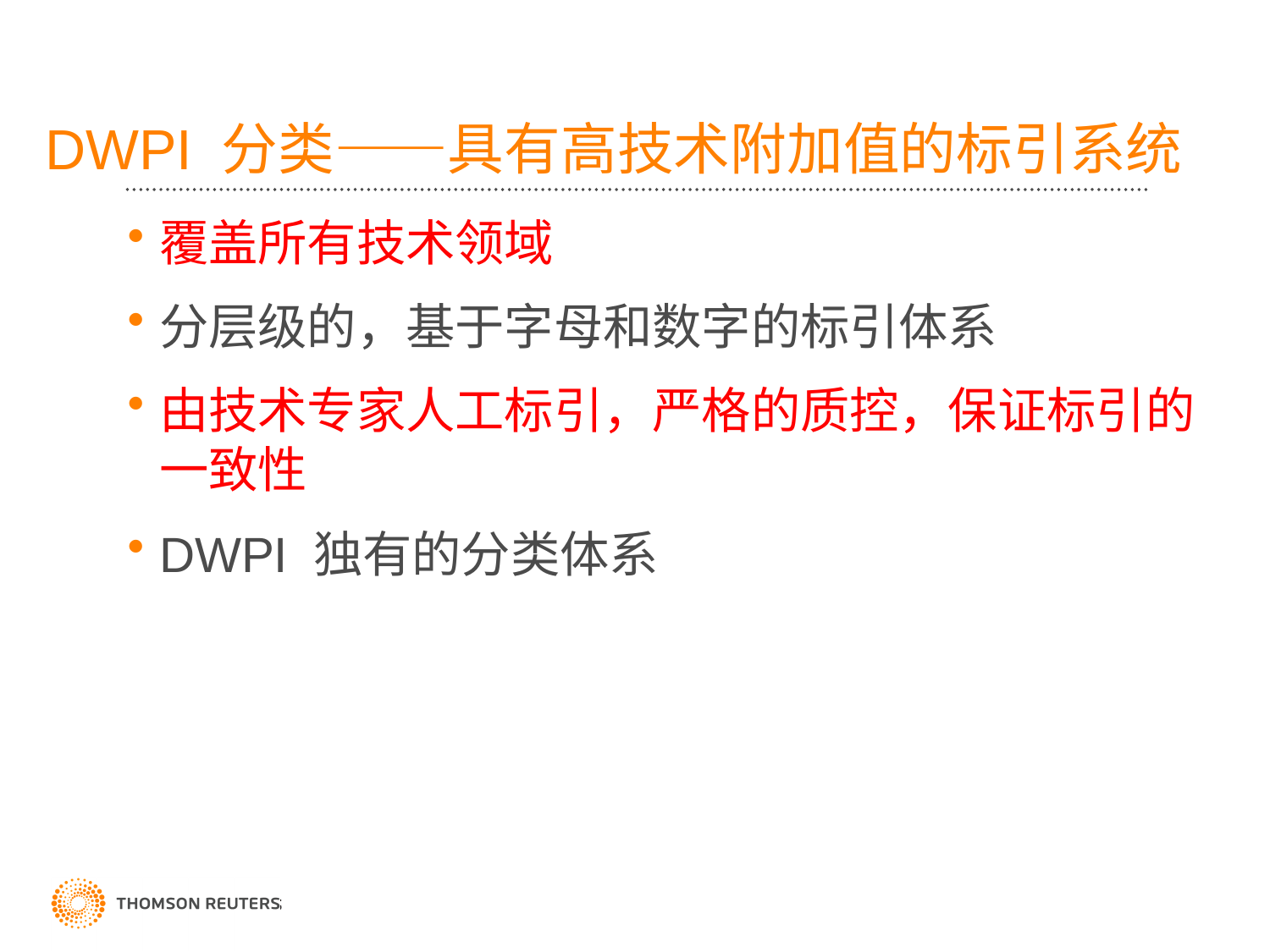

# DWPI 分类——具有高技术附加值的标引系统
覆盖所有技术领域
分层级的，基于字母和数字的标引体系
由技术专家人工标引，严格的质控，保证标引的一致性
DWPI 独有的分类体系